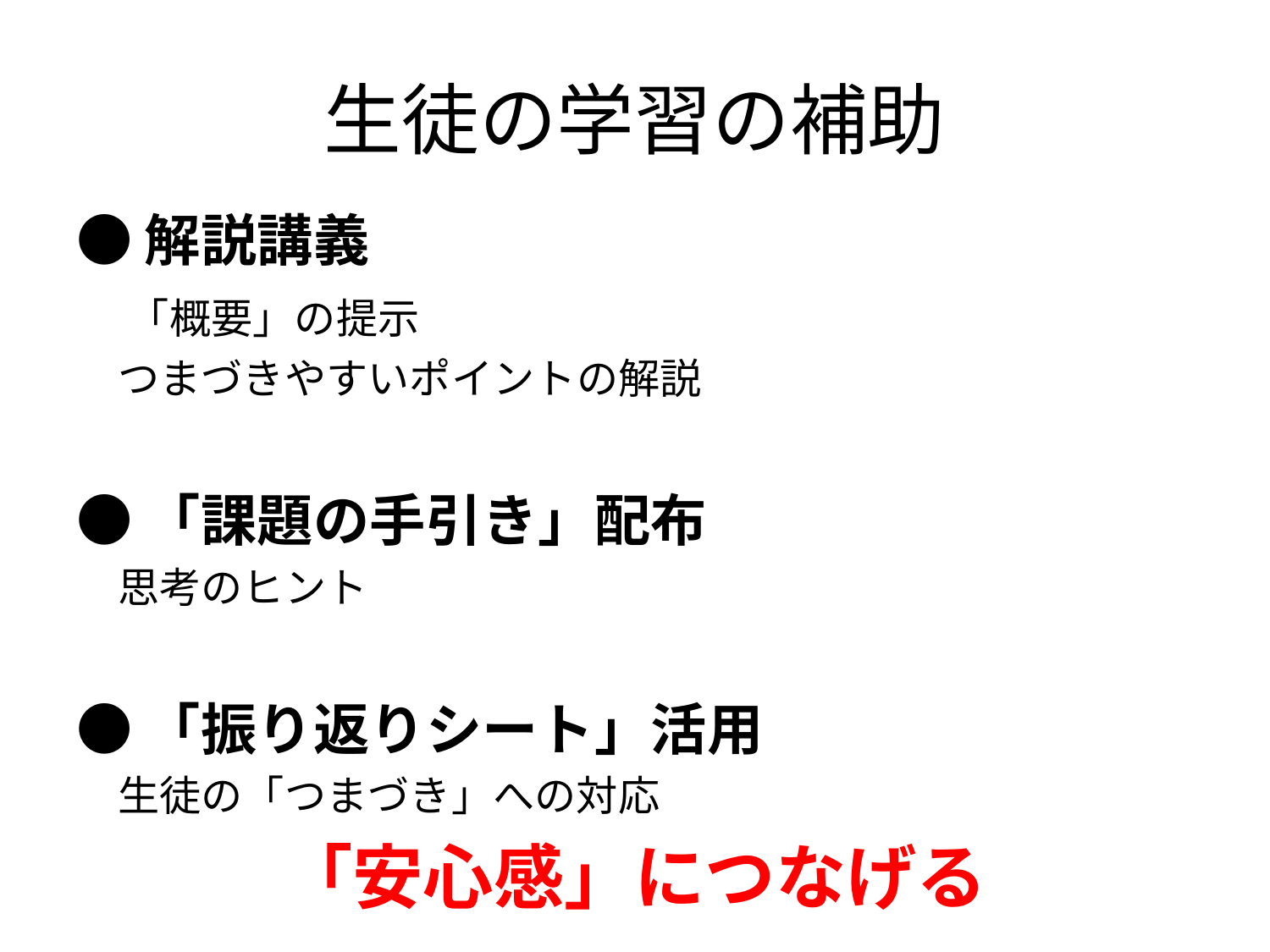

# 生徒の学習の補助
●解説講義
　「概要」の提示
　つまづきやすいポイントの解説

●「課題の手引き」配布
　思考のヒント

●「振り返りシート」活用
　生徒の「つまづき」への対応

「安心感」につなげる